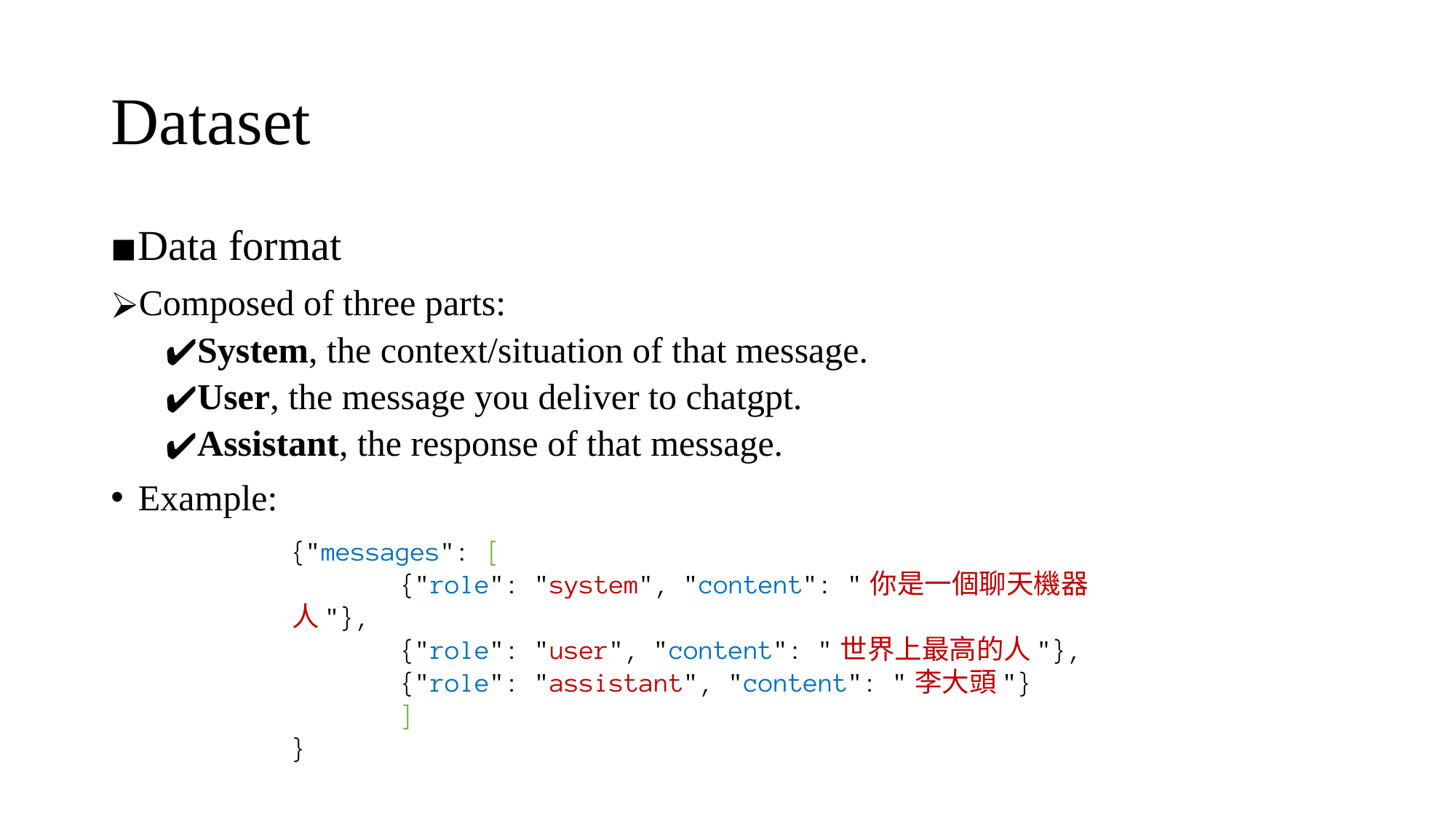

# Dataset
Data format
Composed of three parts:
System, the context/situation of that message.
User, the message you deliver to chatgpt.
Assistant, the response of that message.
Example:
{"messages": [
	{"role": "system", "content": "你是一個聊天機器人"},
	{"role": "user", "content": "世界上最高的人"},
	{"role": "assistant", "content": "李大頭"}
	]
}